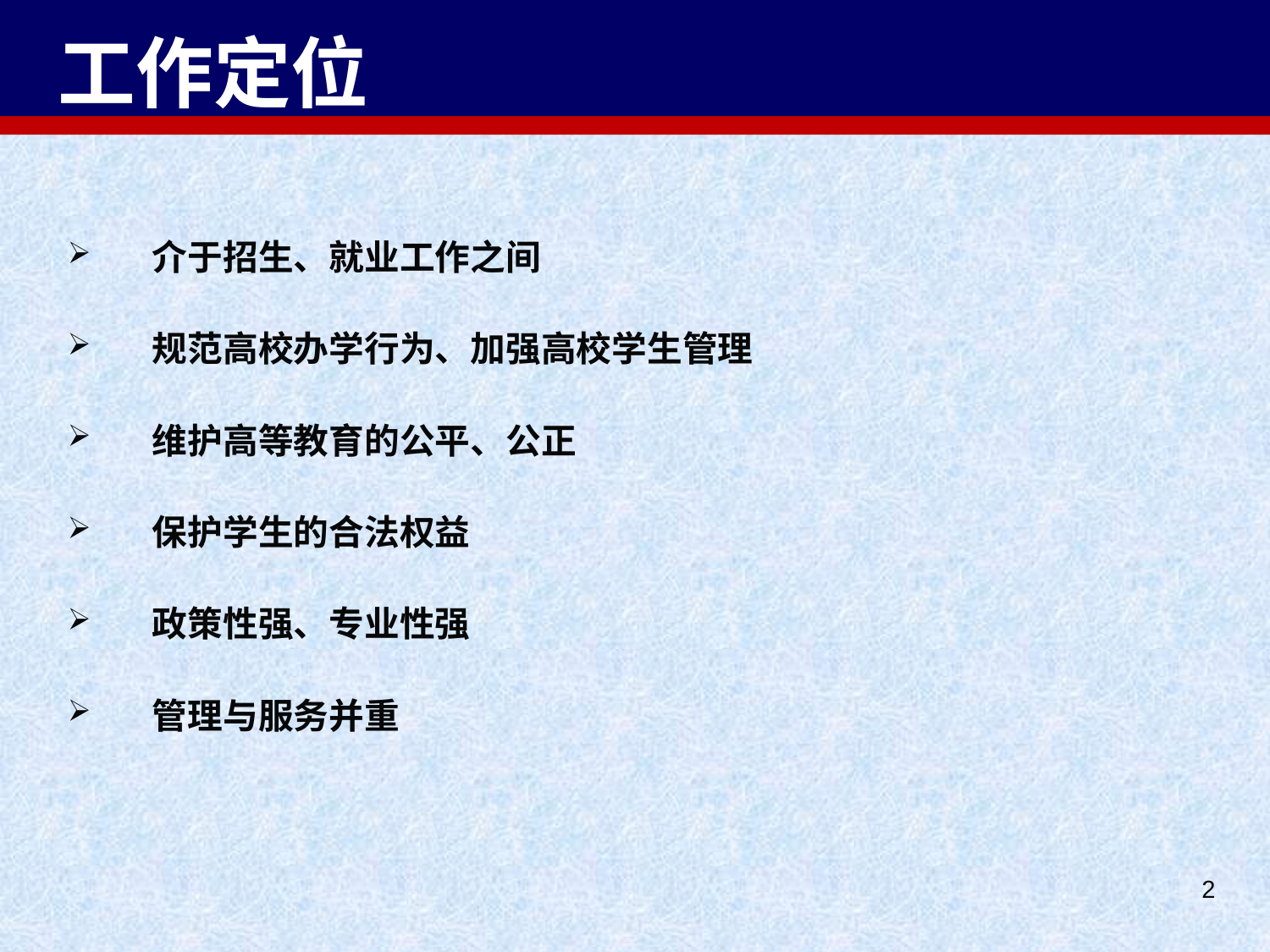

# 工作定位
介于招生、就业工作之间
规范高校办学行为、加强高校学生管理
维护高等教育的公平、公正
保护学生的合法权益
政策性强、专业性强
管理与服务并重
2